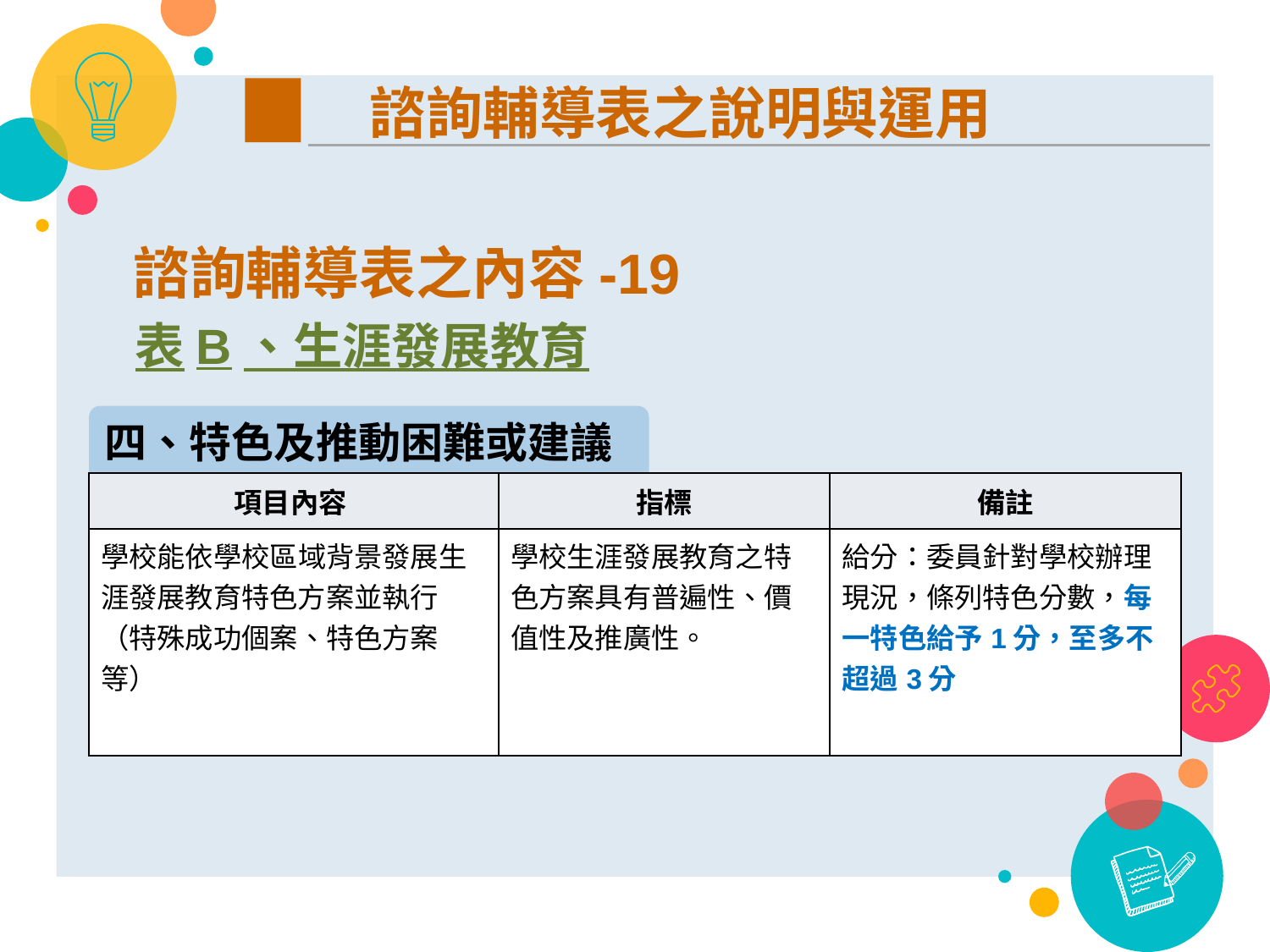

諮詢輔導表之說明與運用

諮詢輔導表之內容-19
表B、生涯發展教育
四、特色及推動困難或建議
| 項目內容 | 指標 | 備註 |
| --- | --- | --- |
| 學校能依學校區域背景發展生涯發展教育特色方案並執行（特殊成功個案、特色方案等） | 學校生涯發展教育之特色方案具有普遍性、價值性及推廣性。 | 給分：委員針對學校辦理現況，條列特色分數，每一特色給予1分，至多不超過3分 |